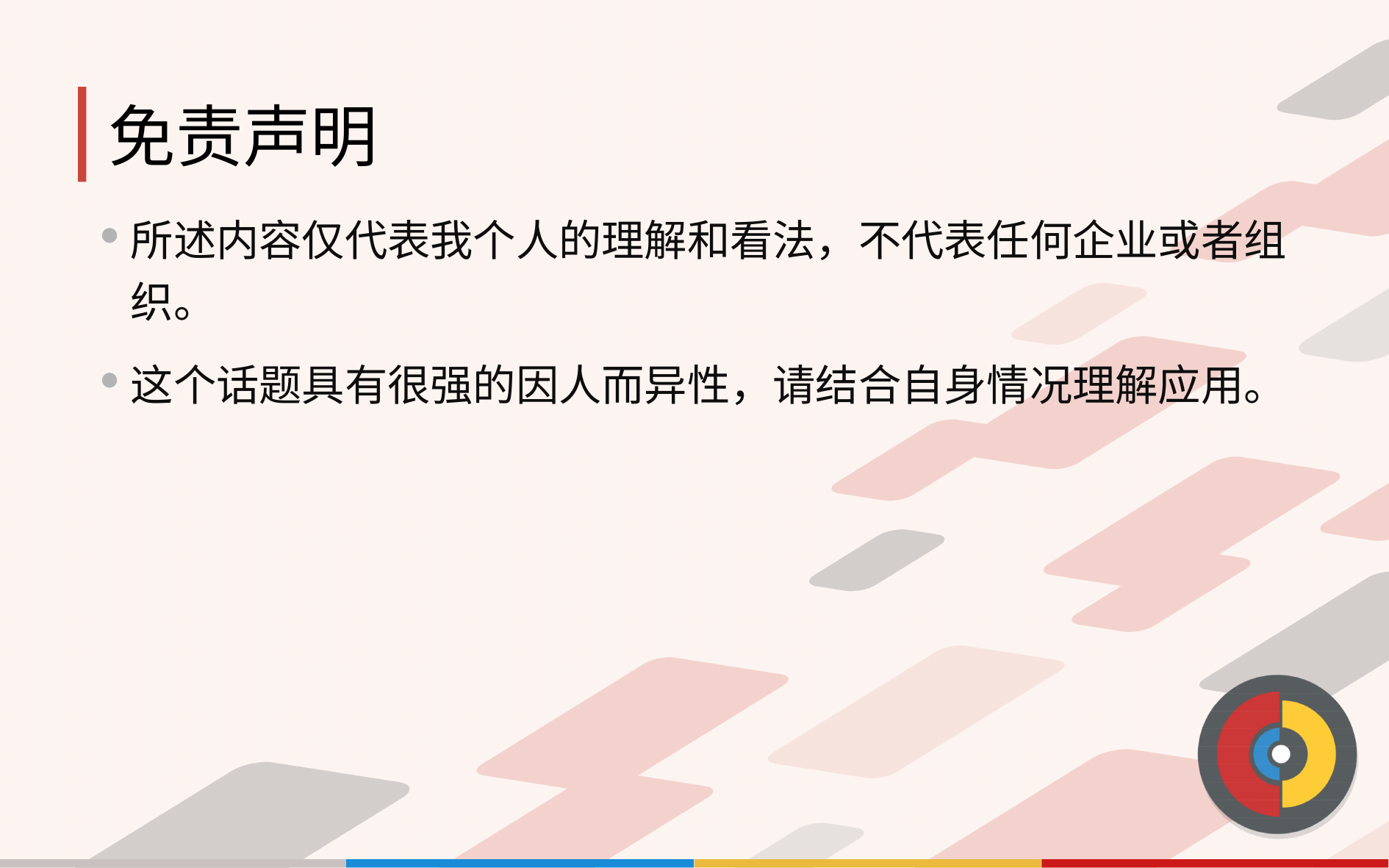

# 免责声明
所述内容仅代表我个人的理解和看法，不代表任何企业或者组织。
这个话题具有很强的因人而异性，请结合自身情况理解应用。